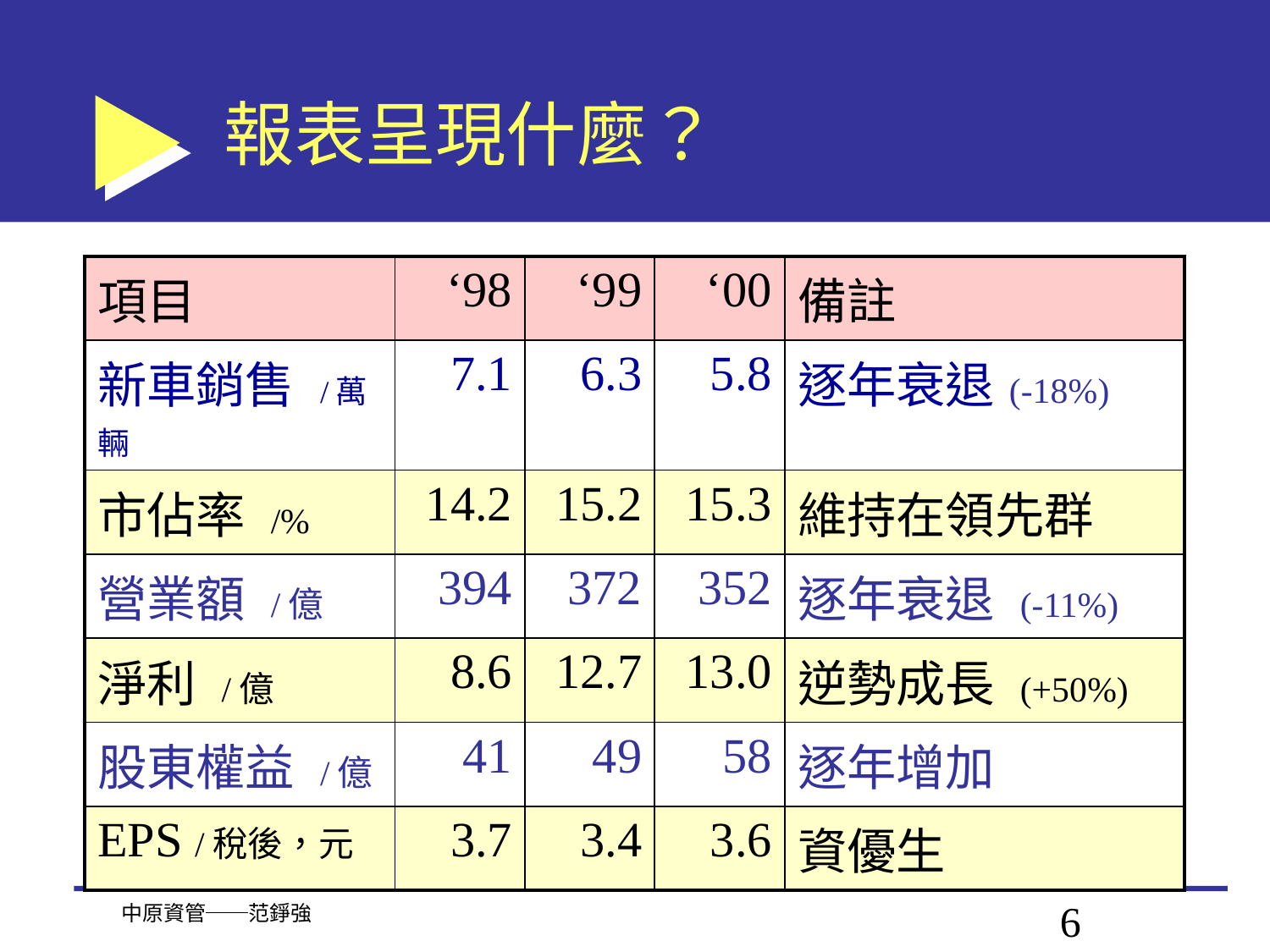

# 報表呈現什麼？
| 項目 | ‘98 | ‘99 | ‘00 | 備註 |
| --- | --- | --- | --- | --- |
| 新車銷售 /萬輛 | 7.1 | 6.3 | 5.8 | 逐年衰退(-18%) |
| 市佔率 /% | 14.2 | 15.2 | 15.3 | 維持在領先群 |
| 營業額 /億 | 394 | 372 | 352 | 逐年衰退 (-11%) |
| 淨利 /億 | 8.6 | 12.7 | 13.0 | 逆勢成長 (+50%) |
| 股東權益 /億 | 41 | 49 | 58 | 逐年增加 |
| EPS /稅後，元 | 3.7 | 3.4 | 3.6 | 資優生 |